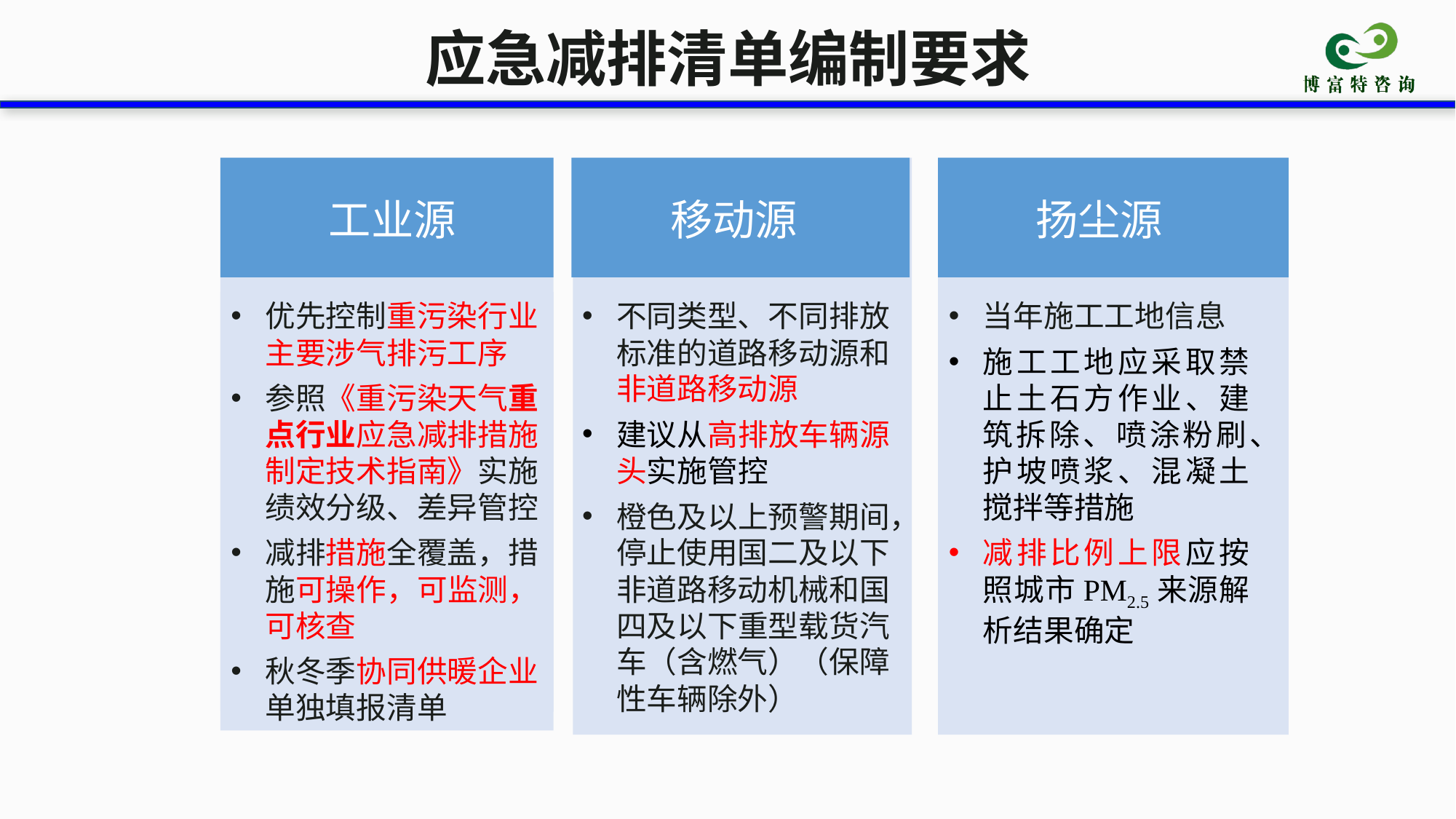

应急减排清单编制要求

工业源
移动源
扬尘源
优先控制重污染行业主要涉气排污工序
参照《重污染天气重点行业应急减排措施制定技术指南》实施绩效分级、差异管控
减排措施全覆盖，措施可操作，可监测，可核查
秋冬季协同供暖企业单独填报清单
当年施工工地信息
施工工地应采取禁止土石方作业、建筑拆除、喷涂粉刷、护坡喷浆、混凝土搅拌等措施
减排比例上限应按照城市PM2.5来源解析结果确定
不同类型、不同排放标准的道路移动源和非道路移动源
建议从高排放车辆源头实施管控
橙色及以上预警期间，停止使用国二及以下非道路移动机械和国四及以下重型载货汽车（含燃气）（保障性车辆除外）